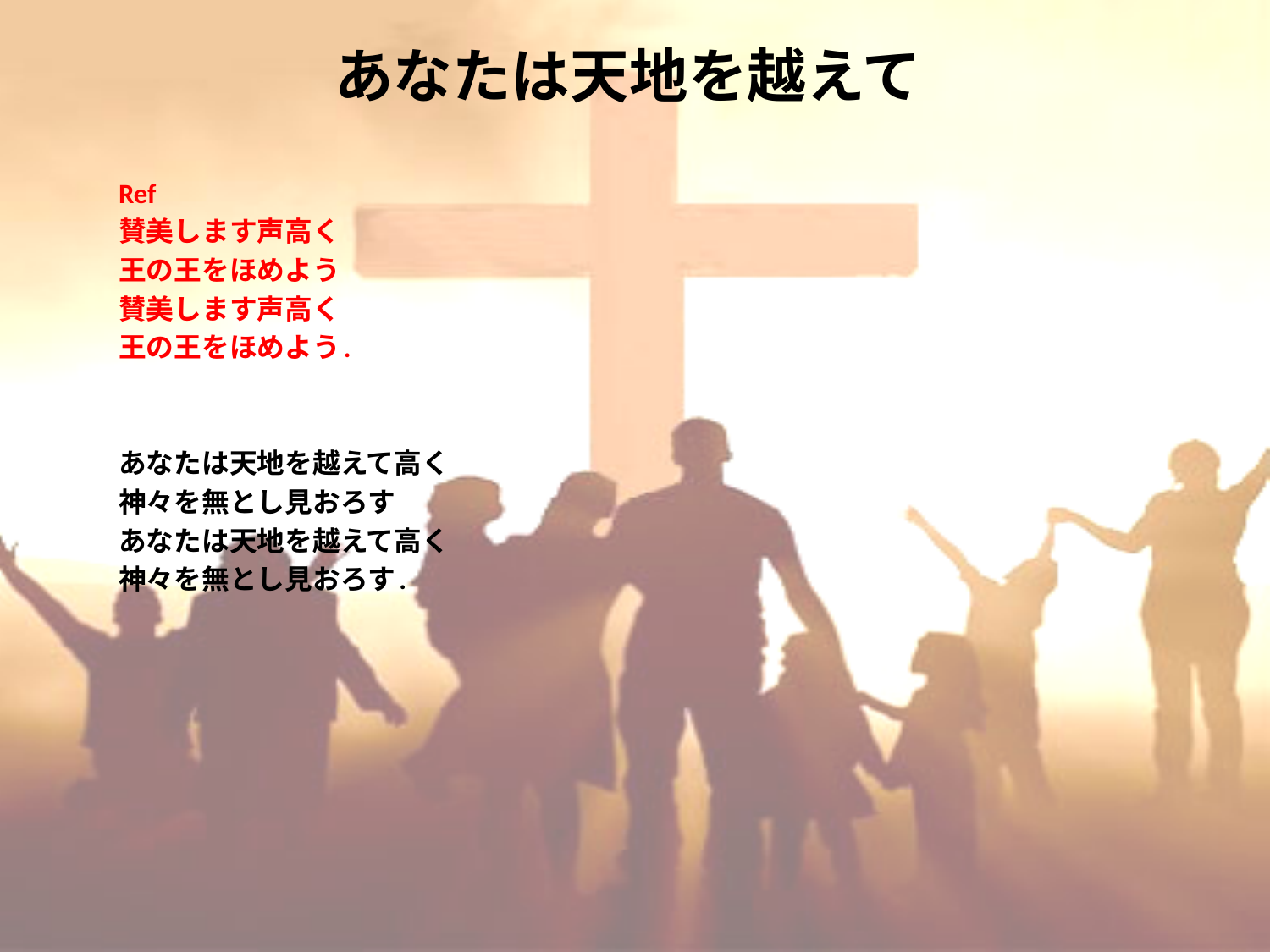

# あなたは天地を越えて
Ref
賛美します声高く
王の王をほめよう
賛美します声高く
王の王をほめよう.

あなたは天地を越えて高く
神々を無とし見おろす
あなたは天地を越えて高く
神々を無とし見おろす.